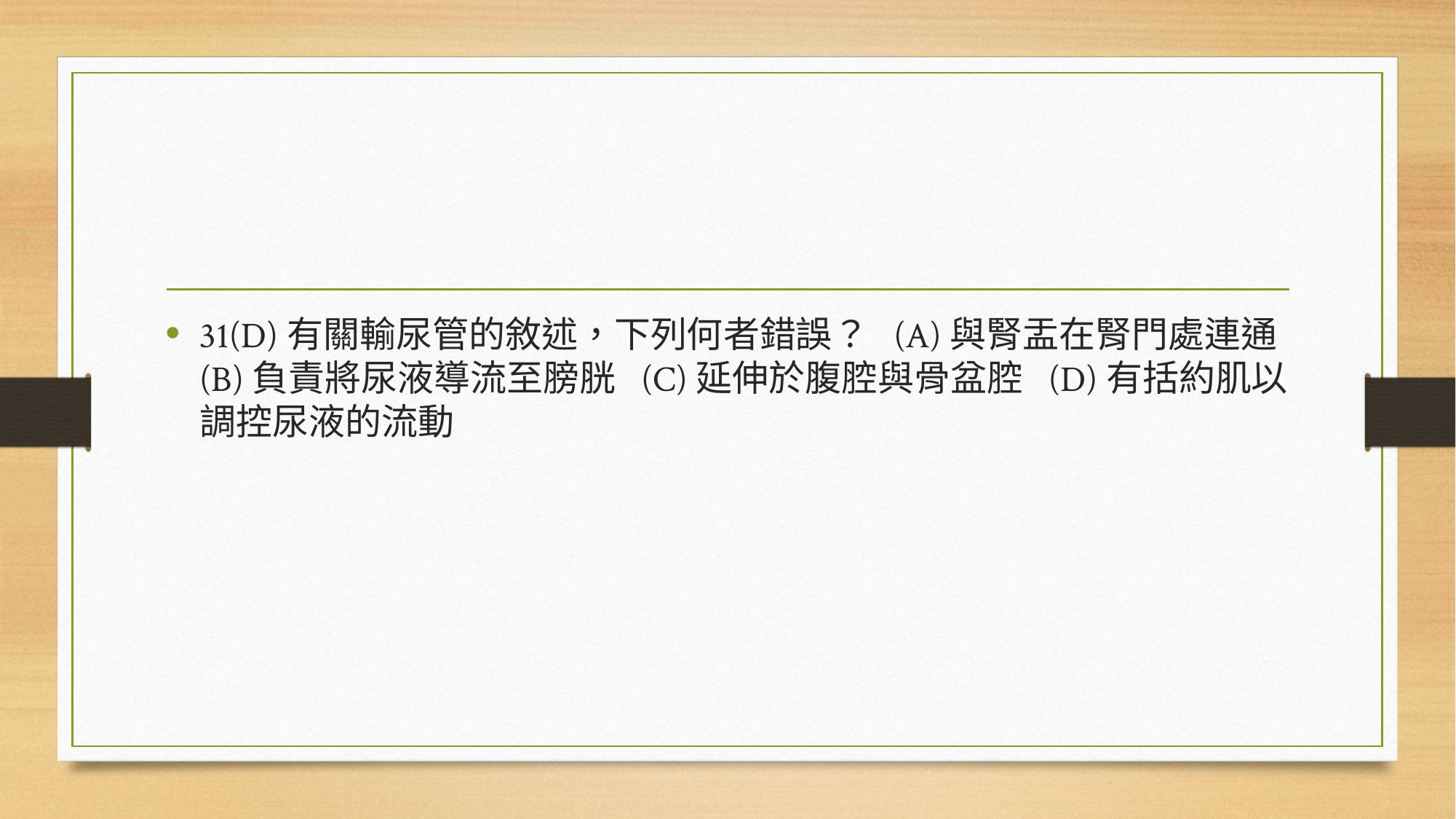

#
31(D)有關輸尿管的敘述，下列何者錯誤？  (A)與腎盂在腎門處連通  (B)負責將尿液導流至膀胱  (C)延伸於腹腔與骨盆腔  (D)有括約肌以調控尿液的流動